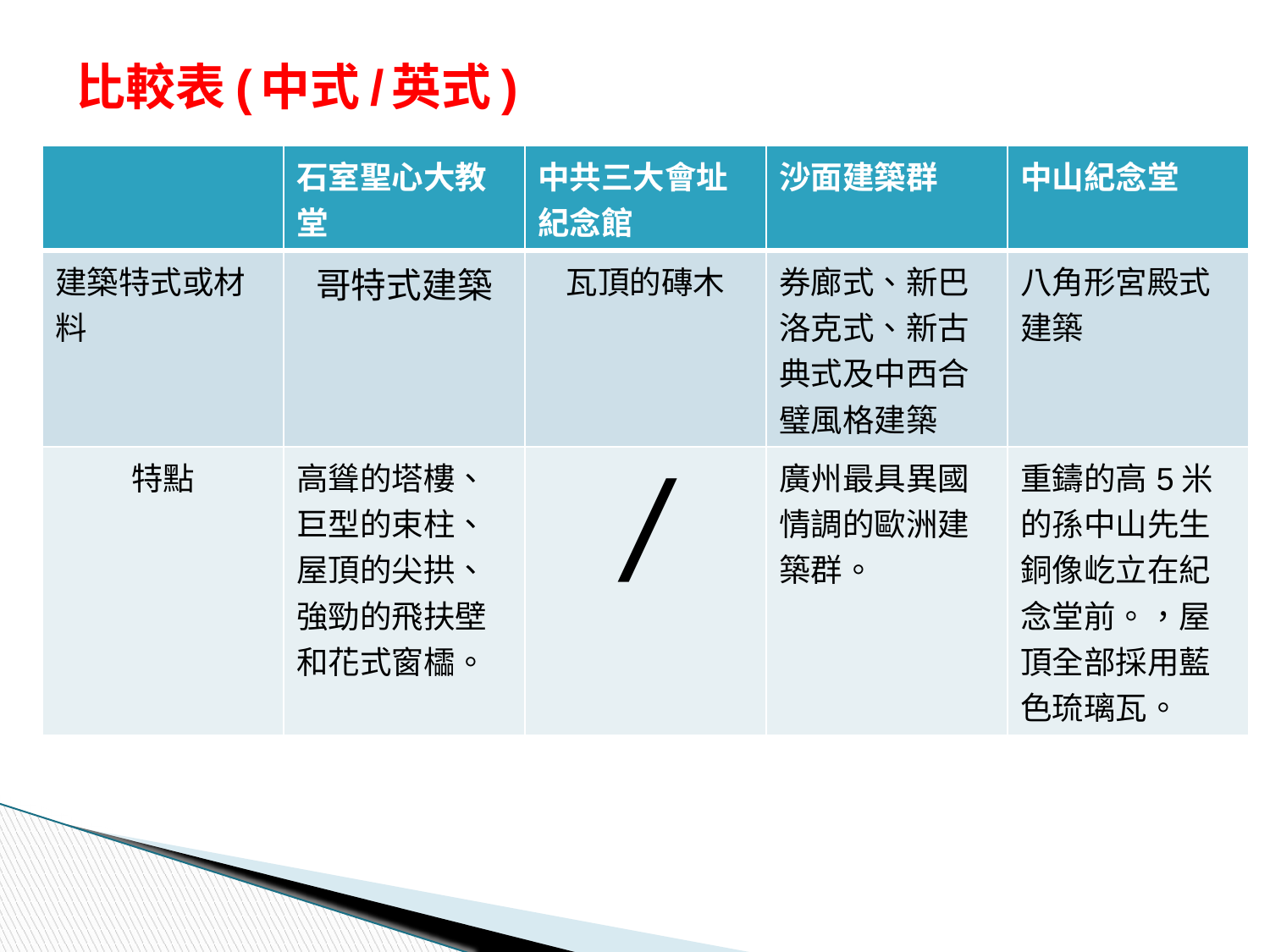

# 比較表(中式/英式)
|  | 石室聖心大教堂 | 中共三大會址紀念館 | 沙面建築群 | 中山紀念堂 |
| --- | --- | --- | --- | --- |
| 建築特式或材料 | 哥特式建築 | 瓦頂的磚木 | 券廊式、新巴洛克式、新古典式及中西合璧風格建築 | 八角形宮殿式建築 |
| 特點 | 高聳的塔樓、巨型的束柱、屋頂的尖拱、強勁的飛扶壁和花式窗櫺。 | / | 廣州最具異國情調的歐洲建築群。 | 重鑄的高5米的孫中山先生銅像屹立在紀念堂前。，屋頂全部採用藍色琉璃瓦。 |